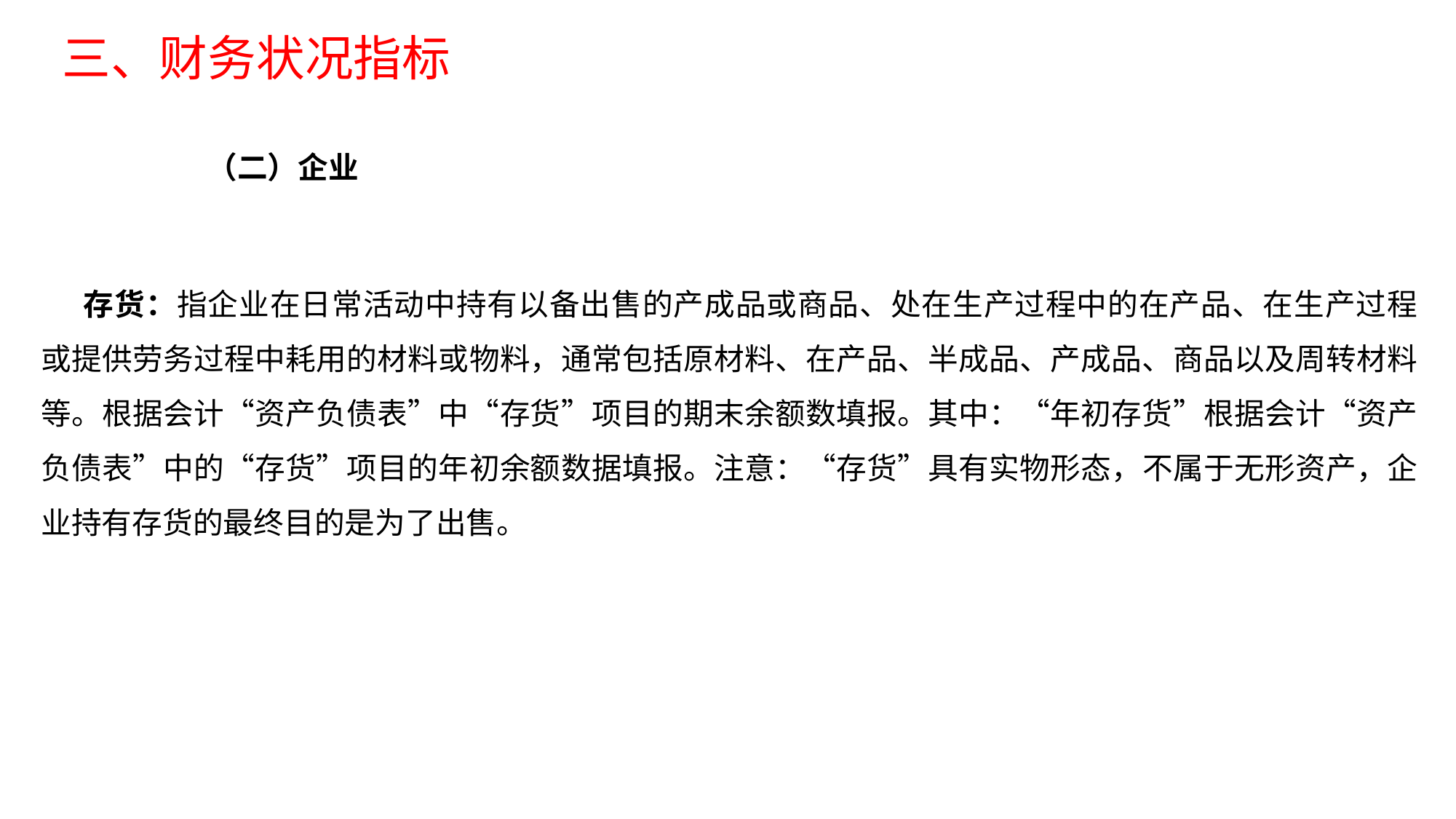

三、财务状况指标
（二）企业
存货：指企业在日常活动中持有以备出售的产成品或商品、处在生产过程中的在产品、在生产过程或提供劳务过程中耗用的材料或物料，通常包括原材料、在产品、半成品、产成品、商品以及周转材料等。根据会计“资产负债表”中“存货”项目的期末余额数填报。其中：“年初存货”根据会计“资产负债表”中的“存货”项目的年初余额数据填报。注意：“存货”具有实物形态，不属于无形资产，企业持有存货的最终目的是为了出售。